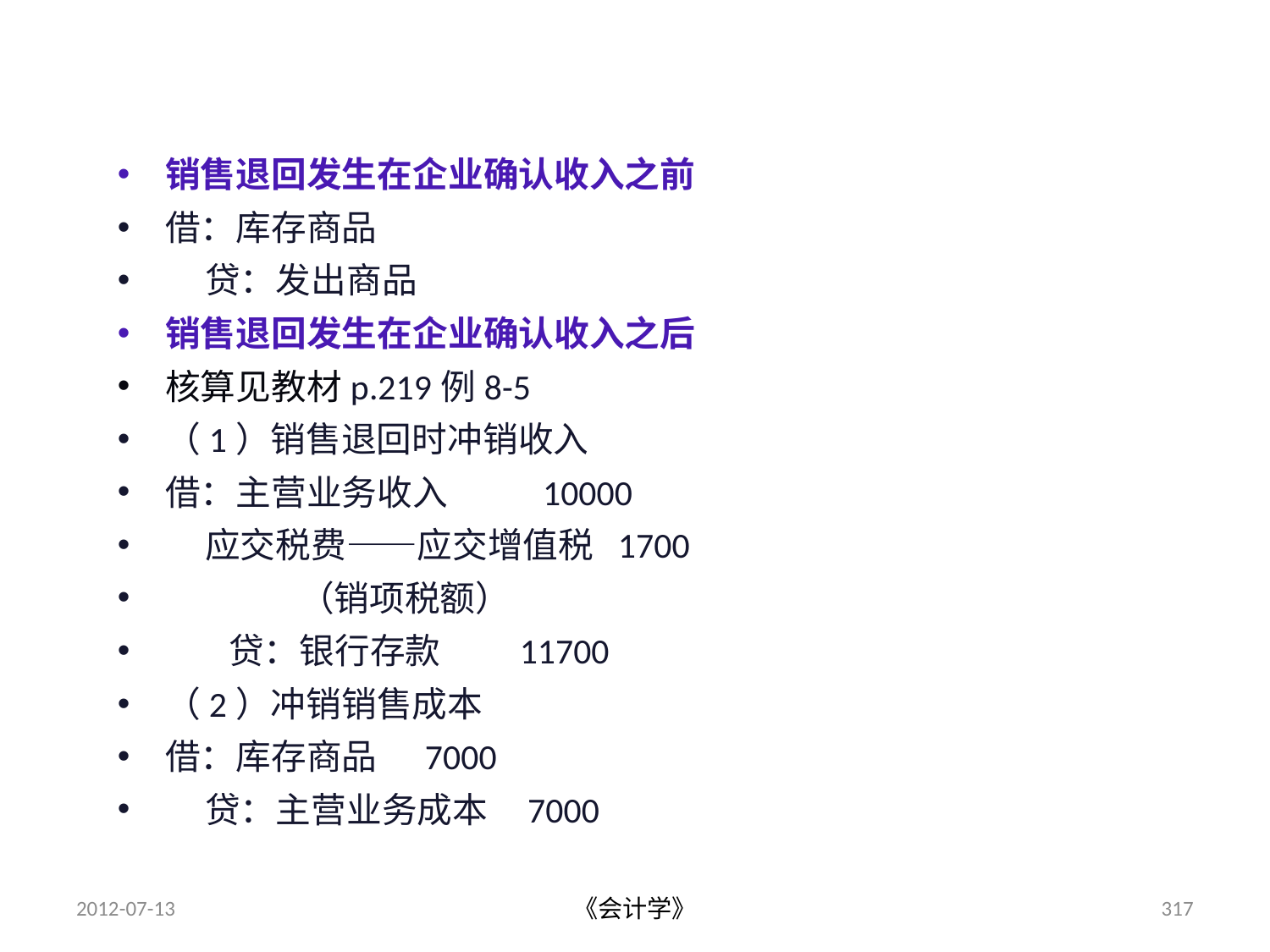

销售退回发生在企业确认收入之前
借：库存商品
    贷：发出商品
销售退回发生在企业确认收入之后
核算见教材p.219例8-5
（1）销售退回时冲销收入
借：主营业务收入           10000
    应交税费——应交增值税  1700
                （销项税额）
       贷：银行存款         11700
（2）冲销销售成本
借：库存商品     7000
    贷：主营业务成本    7000
2012-07-13
《会计学》
317